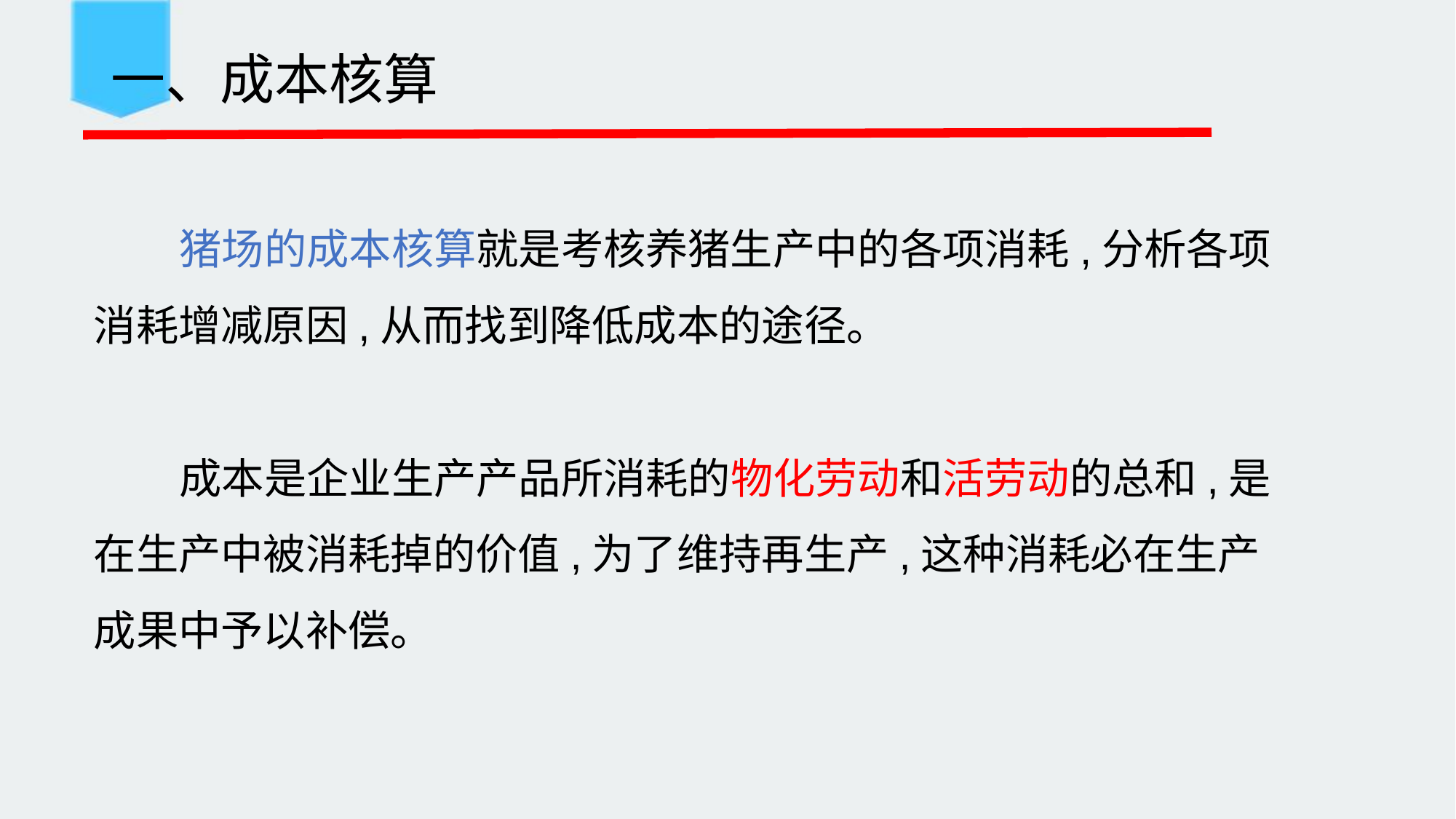

一、成本核算
        猪场的成本核算就是考核养猪生产中的各项消耗,分析各项消耗增减原因,从而找到降低成本的途径。

        成本是企业生产产品所消耗的物化劳动和活劳动的总和,是在生产中被消耗掉的价值,为了维持再生产,这种消耗必在生产成果中予以补偿。